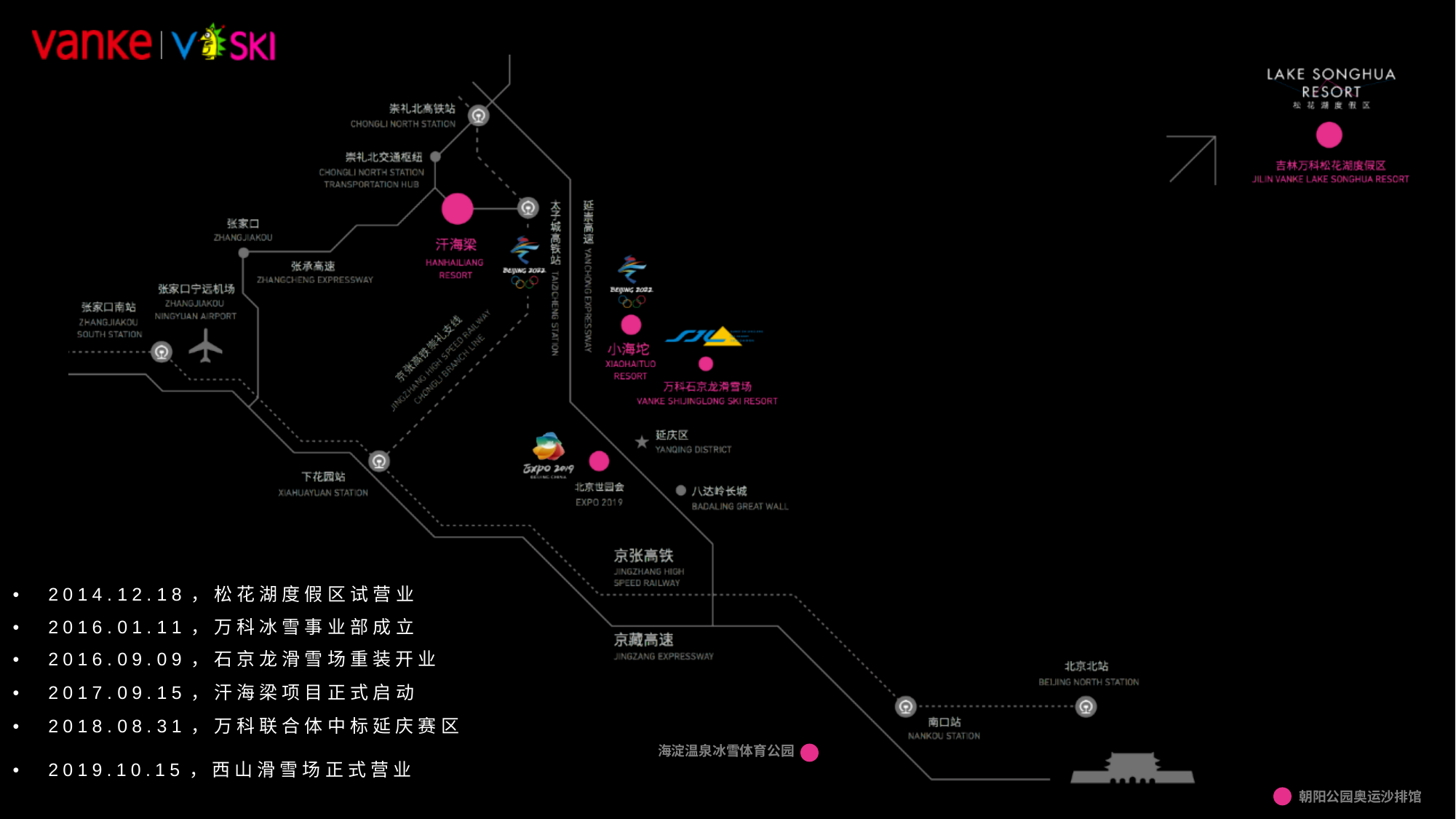

•	2014. 12. 18 ，松花湖度假区试营业

•	2016. 01. 11 ，万科冰雪事业部成立

•	2016. 09. 09 ，石京龙滑雪场重装开业

•	2017. 09. 15 ，汗海梁项目正式启动

•	2018. 08. 31 ，万科联合体中标延庆赛区

•	2019.10.15，西山滑雪场正式营业

海淀温泉冰雪体育公园

朝阳公园奥运沙排馆